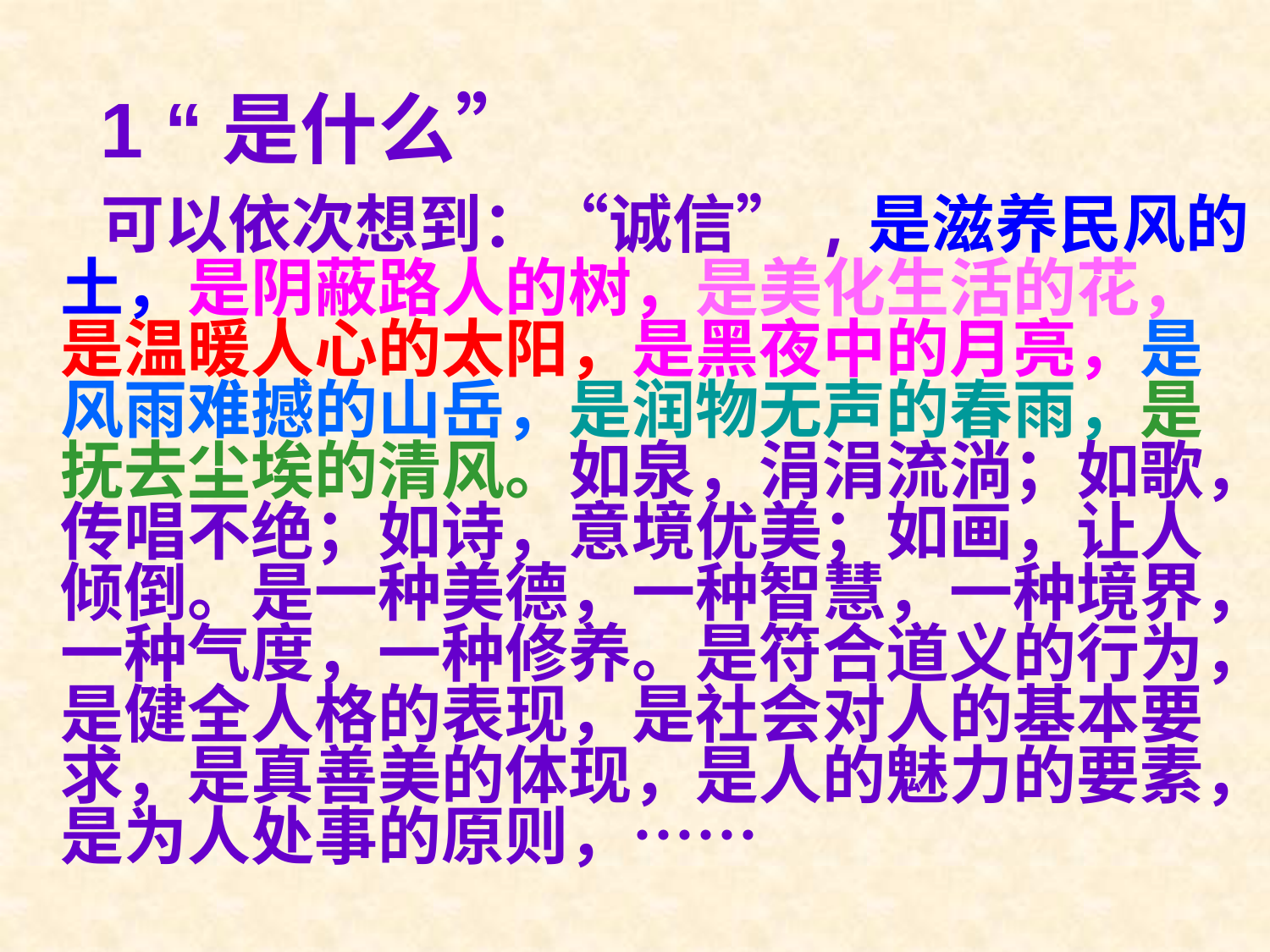

1 “是什么”
    可以依次想到：“诚信”,是滋养民风的土，是阴蔽路人的树，是美化生活的花，是温暖人心的太阳，是黑夜中的月亮，是风雨难撼的山岳，是润物无声的春雨，是抚去尘埃的清风。如泉，涓涓流淌；如歌，传唱不绝；如诗，意境优美；如画，让人倾倒。是一种美德，一种智慧，一种境界，一种气度，一种修养。是符合道义的行为，是健全人格的表现，是社会对人的基本要求，是真善美的体现，是人的魅力的要素，是为人处事的原则，……